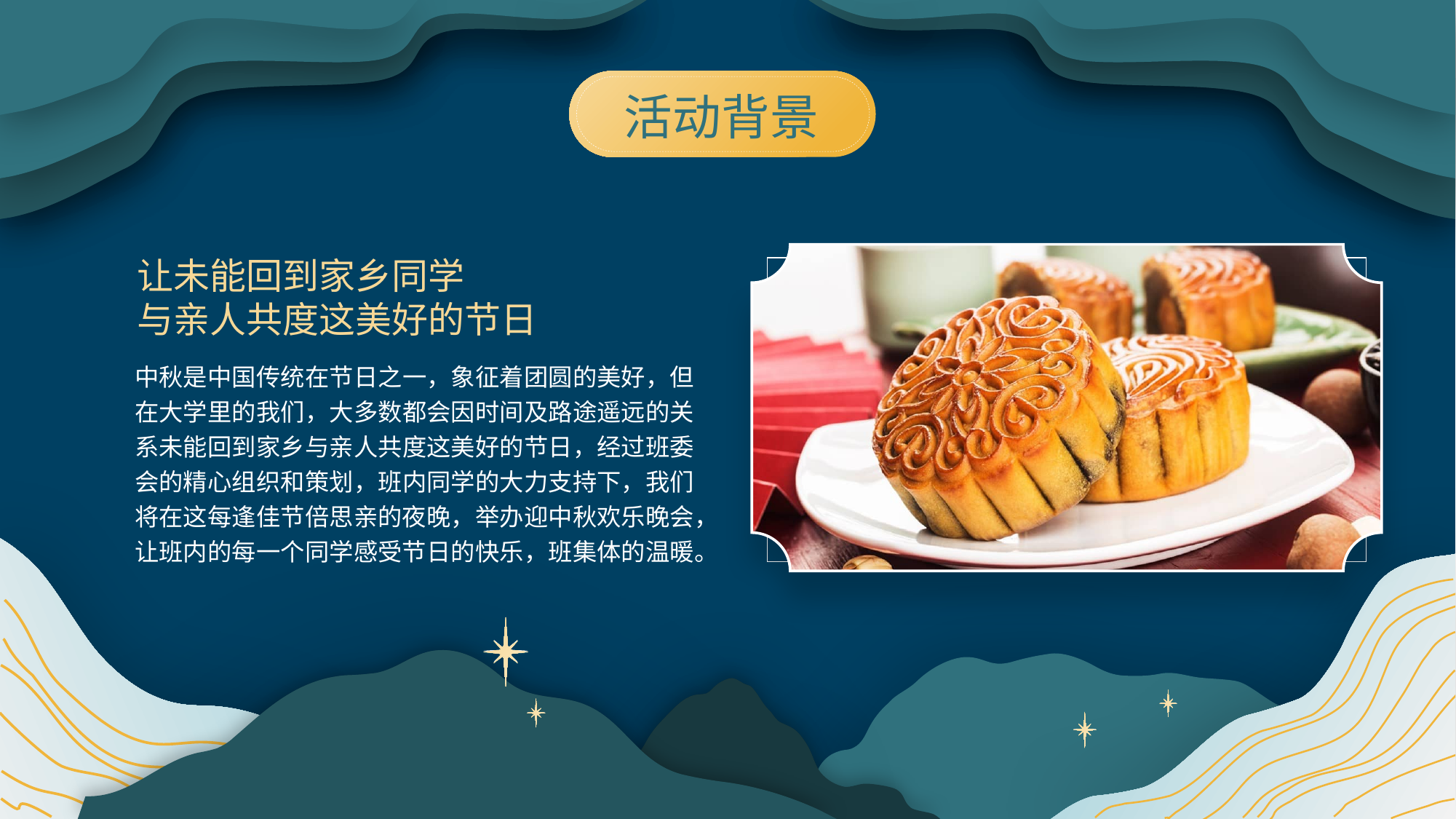

活动背景

让未能回到家乡同学
与亲人共度这美好的节日

中秋是中国传统在节日之一，象征着团圆的美好，但在大学里的我们，大多数都会因时间及路途遥远的关系未能回到家乡与亲人共度这美好的节日，经过班委会的精心组织和策划，班内同学的大力支持下，我们将在这每逢佳节倍思亲的夜晚，举办迎中秋欢乐晚会，让班内的每一个同学感受节日的快乐，班集体的温暖。